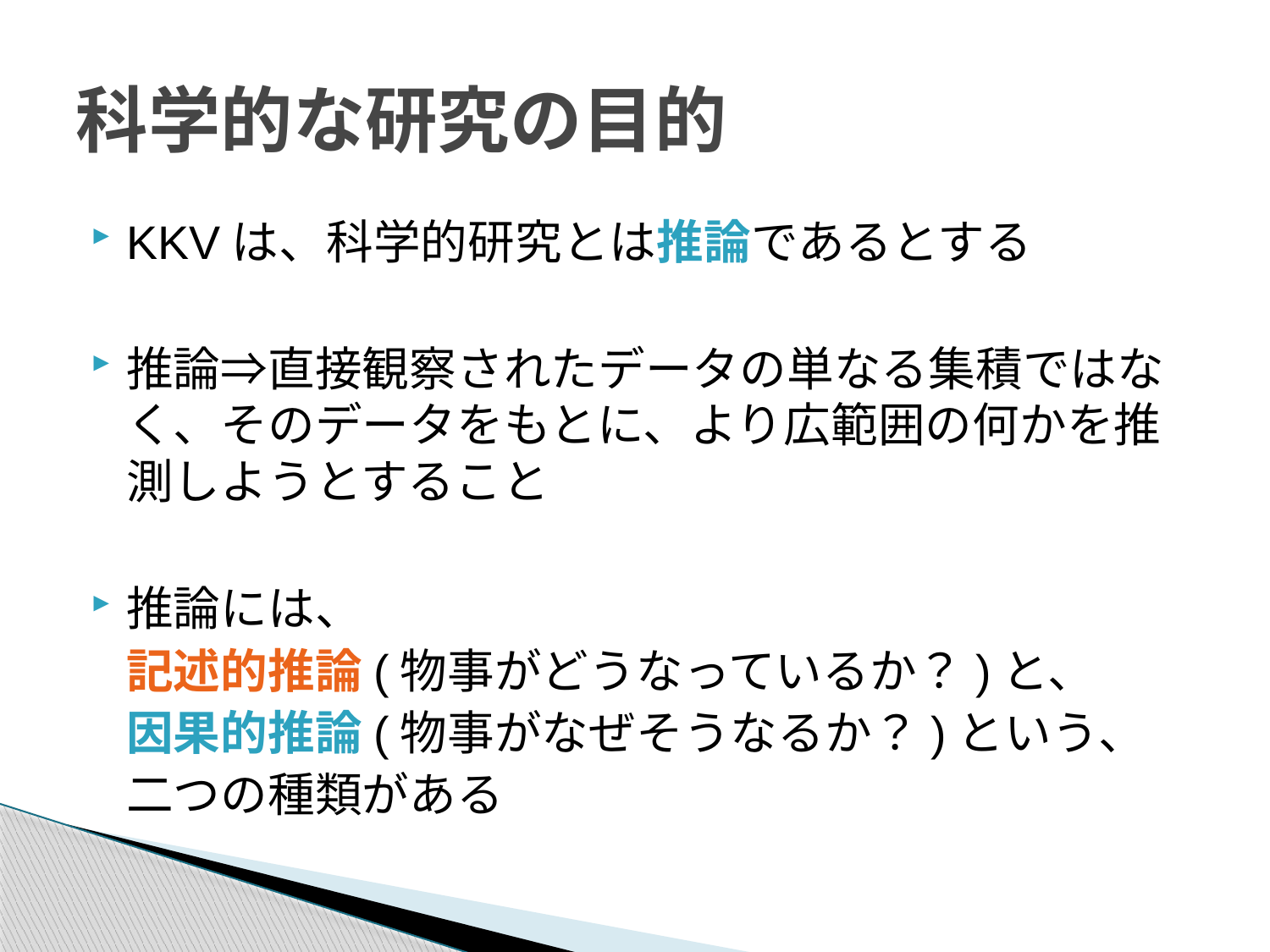

# 科学的な研究の目的
KKVは、科学的研究とは推論であるとする

推論⇒直接観察されたデータの単なる集積ではなく、そのデータをもとに、より広範囲の何かを推測しようとすること

推論には、
記述的推論(物事がどうなっているか？)と、
因果的推論(物事がなぜそうなるか？)という、
二つの種類がある